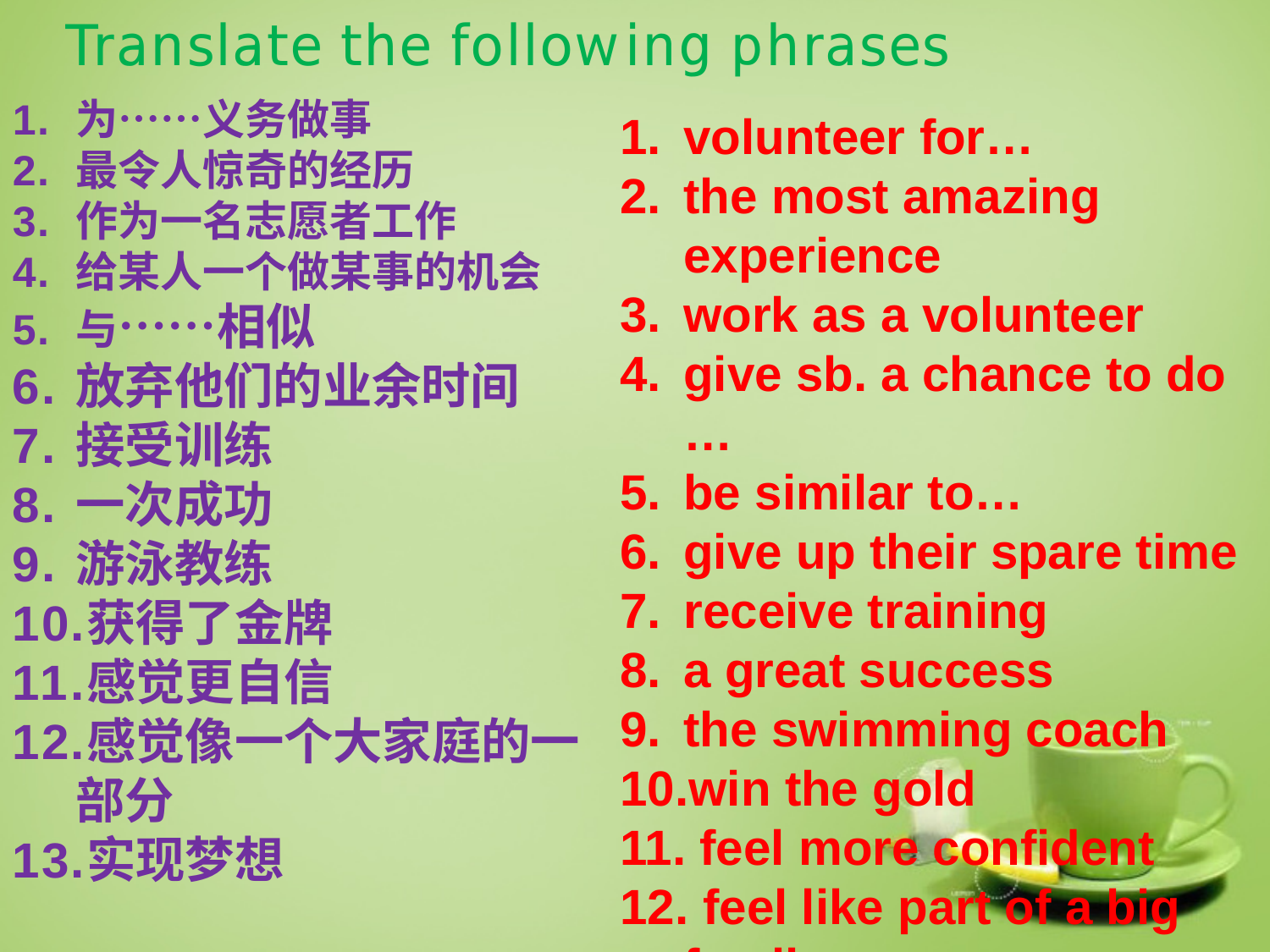

Translate the following phrases
为……义务做事
最令人惊奇的经历
作为一名志愿者工作
给某人一个做某事的机会
与……相似
放弃他们的业余时间
接受训练
一次成功
游泳教练
获得了金牌
感觉更自信
感觉像一个大家庭的一部分
实现梦想
volunteer for…
the most amazing experience
work as a volunteer
give sb. a chance to do …
be similar to…
give up their spare time
receive training
a great success
the swimming coach
win the gold
 feel more confident
 feel like part of a big family
 achieve one’s dream